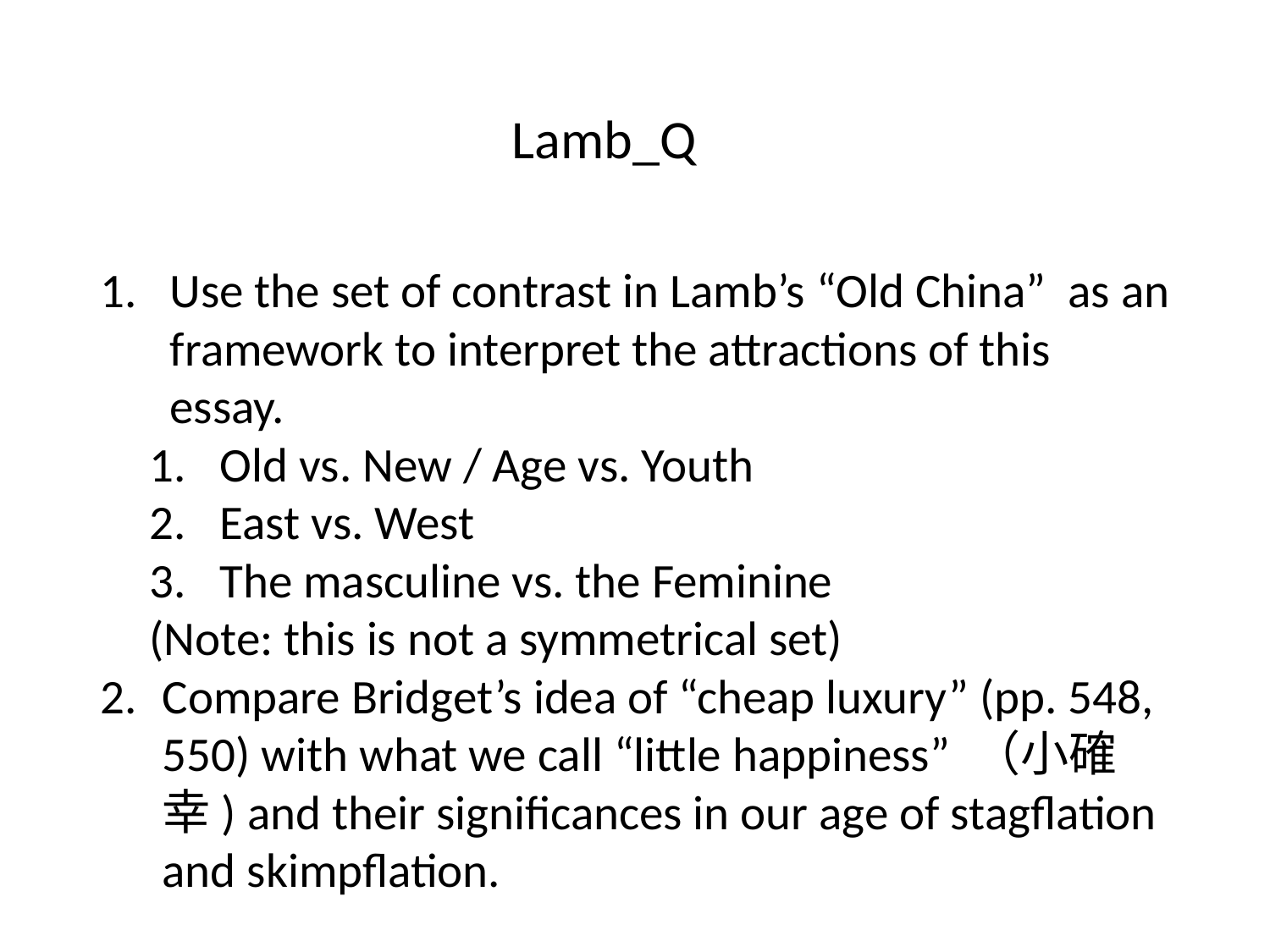

# Lamb_Q
Use the set of contrast in Lamb’s “Old China”  as an framework to interpret the attractions of this essay.
Old vs. New / Age vs. Youth
East vs. West
The masculine vs. the Feminine
	(Note: this is not a symmetrical set)
Compare Bridget’s idea of “cheap luxury” (pp. 548, 550) with what we call “little happiness” （小確幸) and their significances in our age of stagflation and skimpflation.